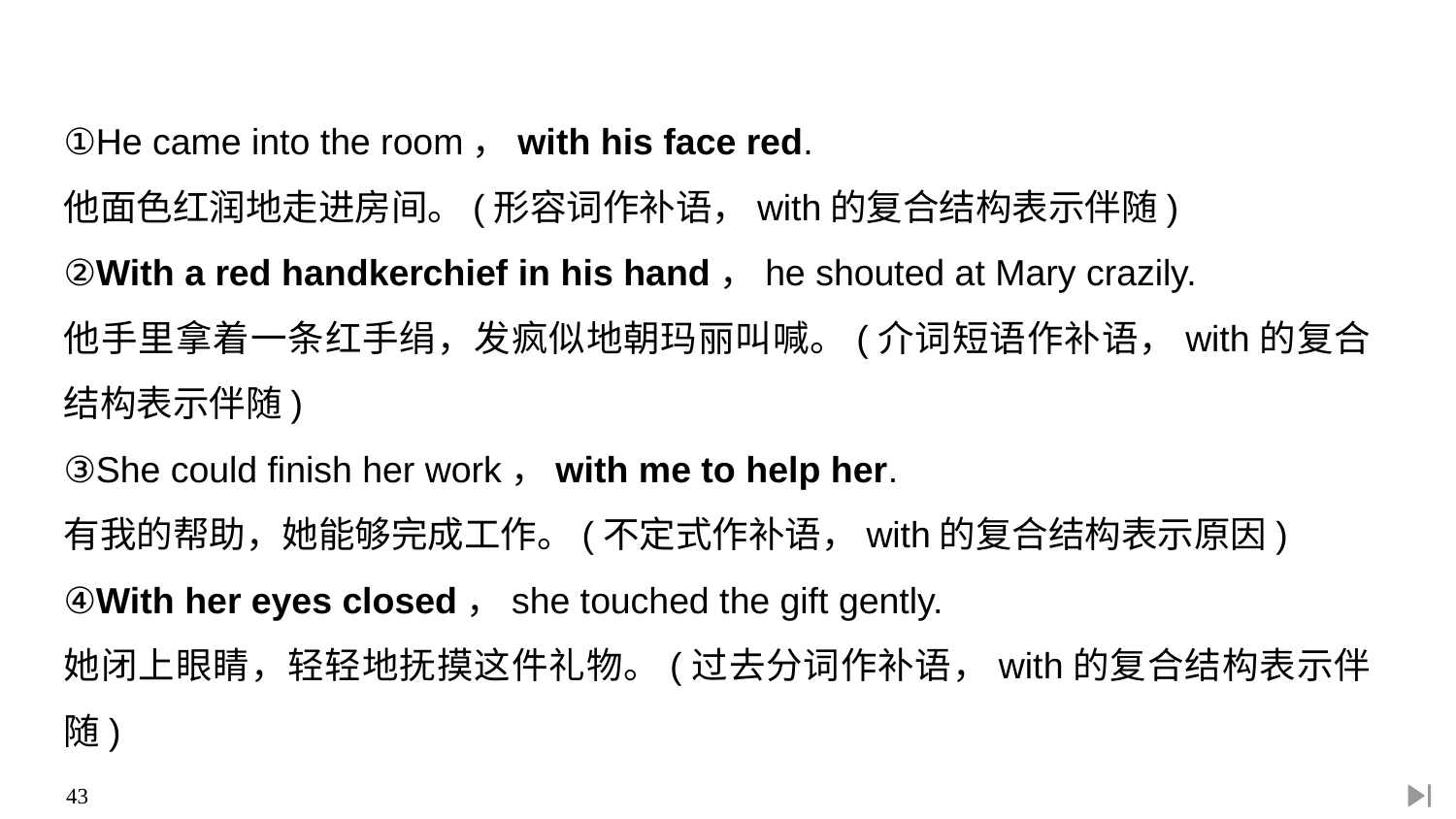

①He came into the room，with his face red.
他面色红润地走进房间。(形容词作补语，with的复合结构表示伴随)
②With a red handkerchief in his hand，he shouted at Mary crazily.
他手里拿着一条红手绢，发疯似地朝玛丽叫喊。(介词短语作补语，with的复合结构表示伴随)
③She could finish her work，with me to help her.
有我的帮助，她能够完成工作。(不定式作补语，with的复合结构表示原因)
④With her eyes closed，she touched the gift gently.
她闭上眼睛，轻轻地抚摸这件礼物。(过去分词作补语，with的复合结构表示伴随)